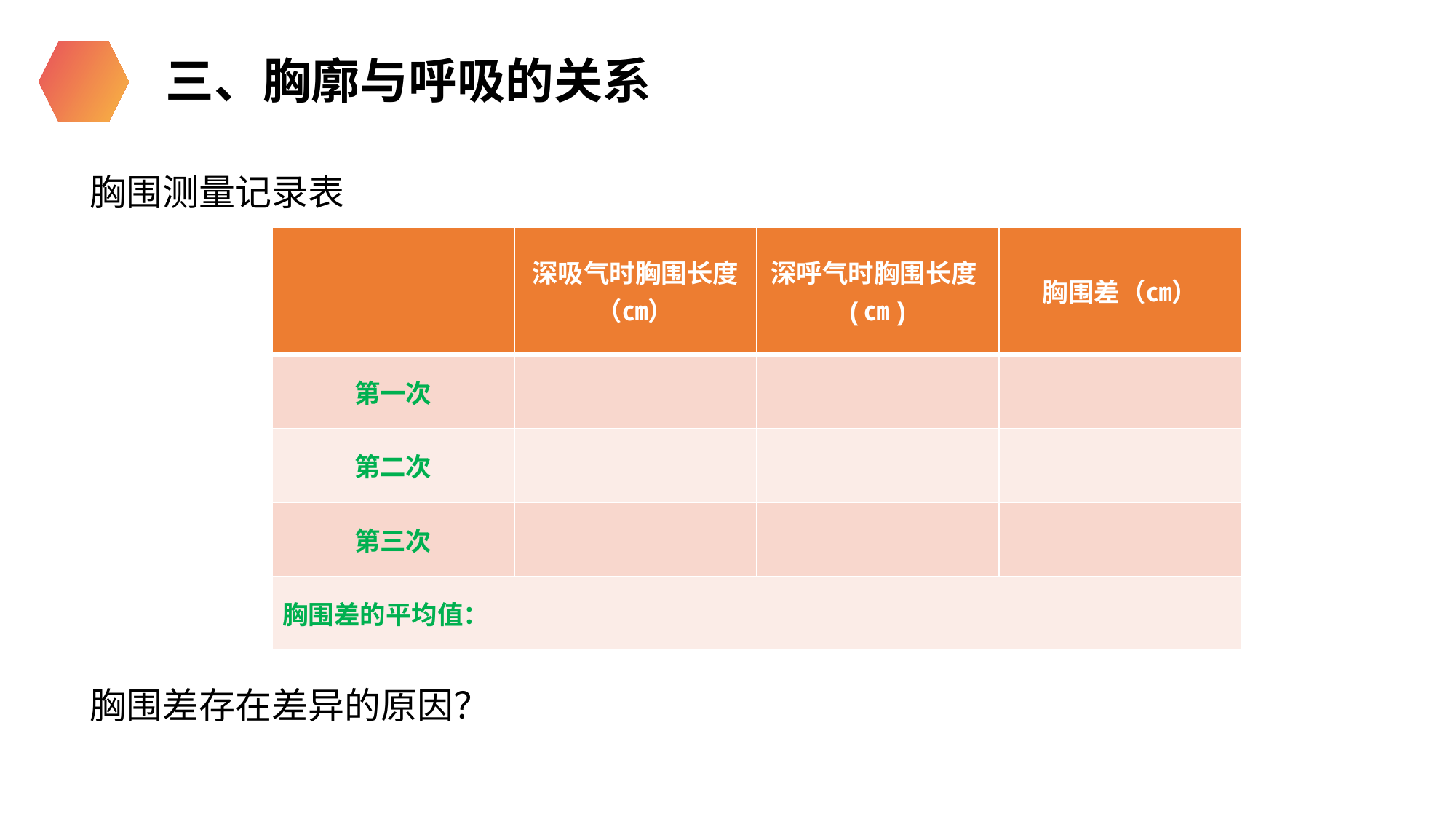

三、胸廓与呼吸的关系
胸围测量记录表
|  | 深吸气时胸围长度（㎝） | 深呼气时胸围长度(㎝) | 胸围差（㎝） |
| --- | --- | --- | --- |
| 第一次 |  |  |  |
| 第二次 |  |  |  |
| 第三次 |  |  |  |
| 胸围差的平均值： |  |  |  |
胸围差存在差异的原因？